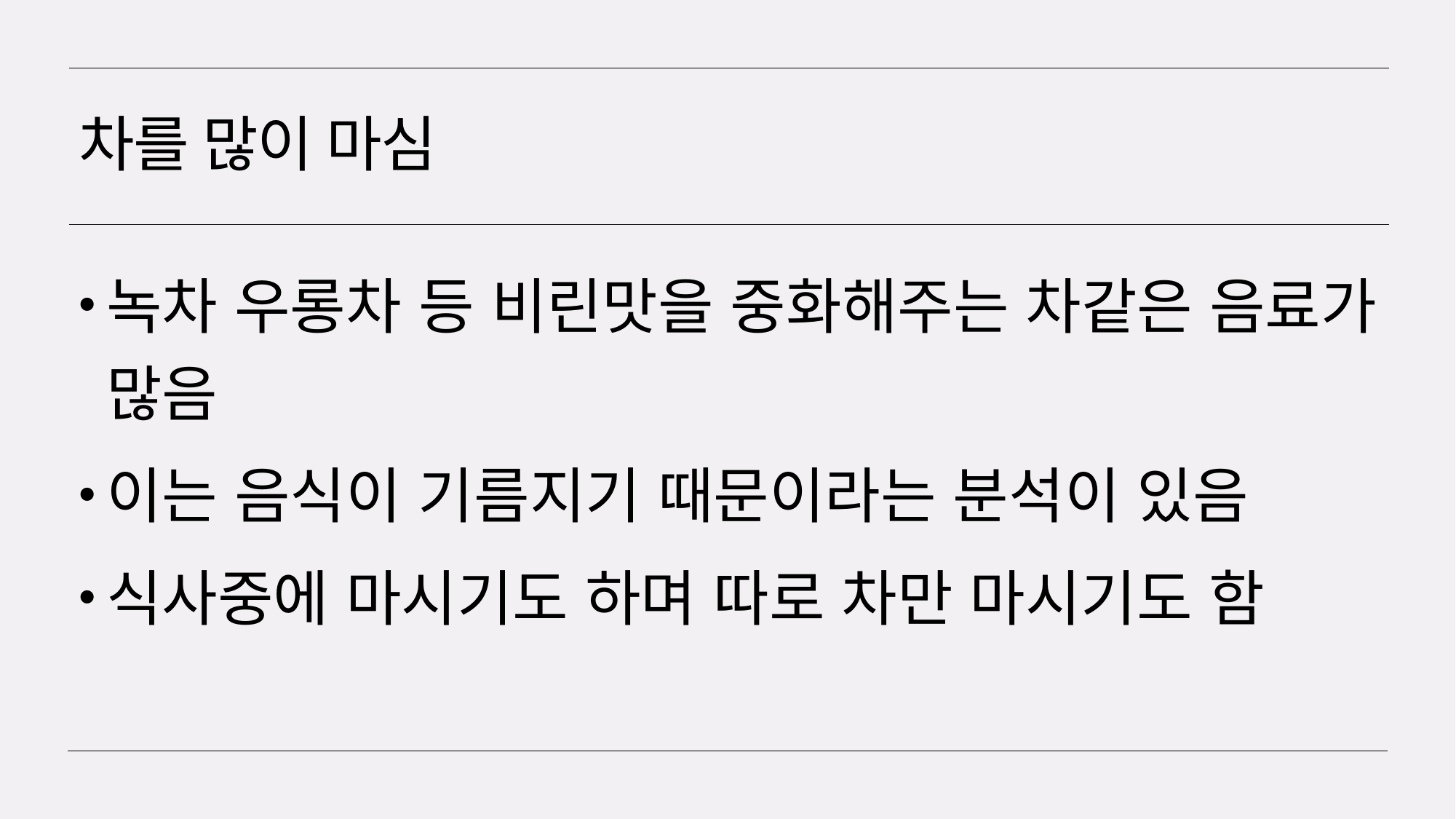

# 차를 많이 마심
녹차 우롱차 등 비린맛을 중화해주는 차같은 음료가 많음
이는 음식이 기름지기 때문이라는 분석이 있음
식사중에 마시기도 하며 따로 차만 마시기도 함